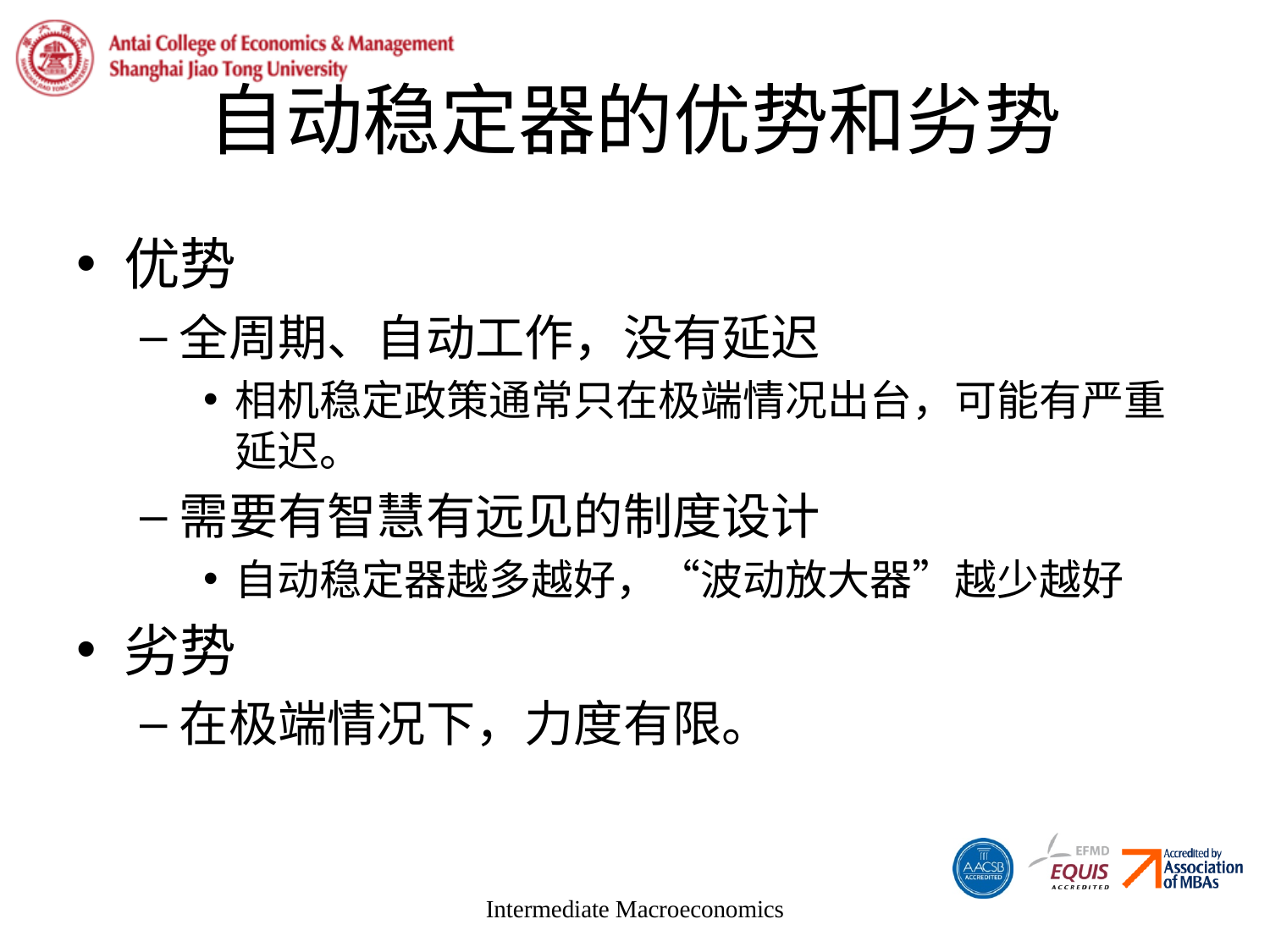

# 自动稳定器的优势和劣势
优势
全周期、自动工作，没有延迟
相机稳定政策通常只在极端情况出台，可能有严重延迟。
需要有智慧有远见的制度设计
自动稳定器越多越好，“波动放大器”越少越好
劣势
在极端情况下，力度有限。
Intermediate Macroeconomics